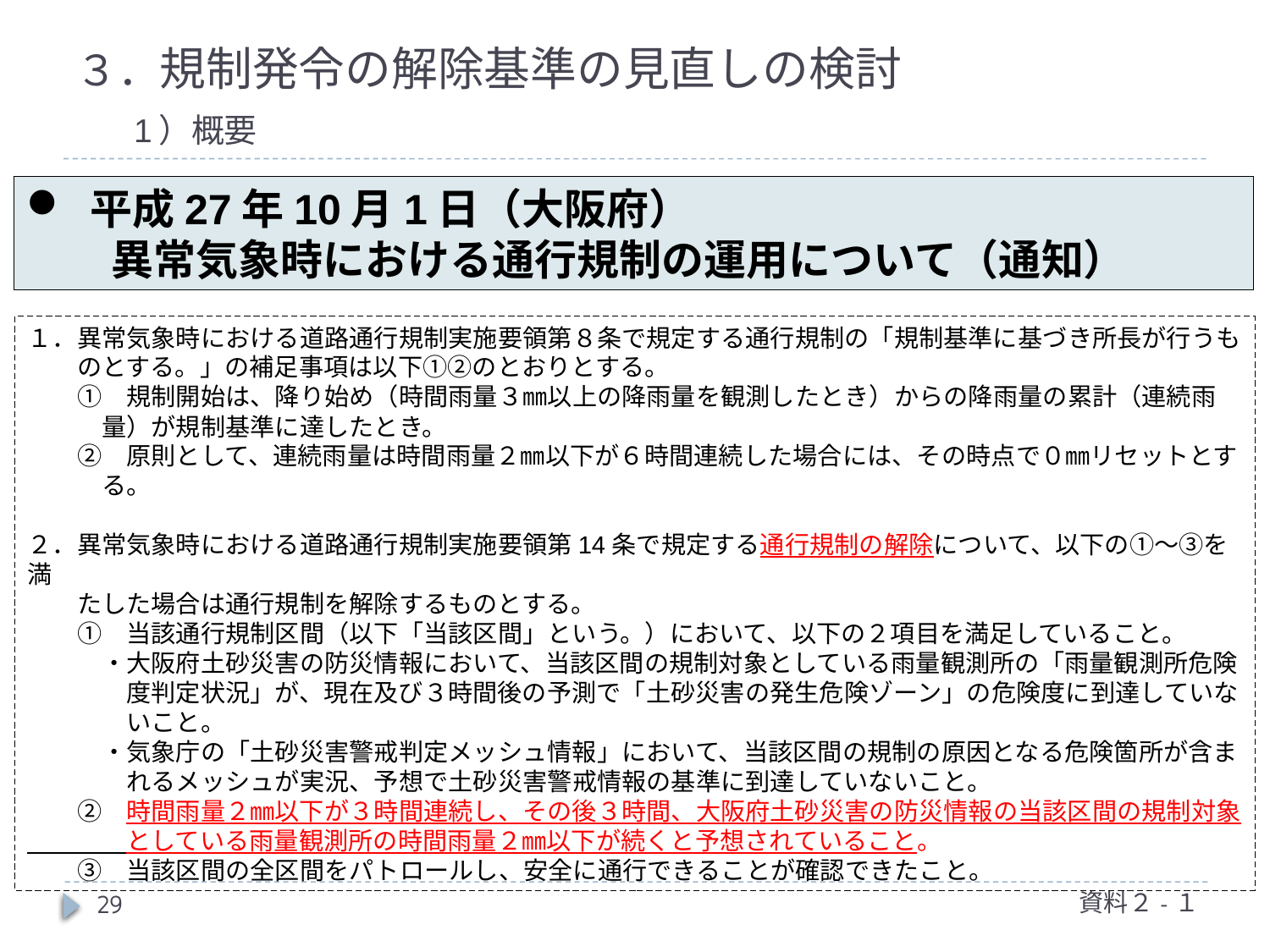

# ３．規制発令の解除基準の見直しの検討 　1）概要
平成27年10月1日（大阪府）
　　異常気象時における通行規制の運用について（通知）
１．異常気象時における道路通行規制実施要領第８条で規定する通行規制の「規制基準に基づき所長が行うも
　　のとする。」の補足事項は以下①②のとおりとする。
　　①　規制開始は、降り始め（時間雨量３㎜以上の降雨量を観測したとき）からの降雨量の累計（連続雨
　　　量）が規制基準に達したとき。
　　②　原則として、連続雨量は時間雨量２㎜以下が６時間連続した場合には、その時点で０㎜リセットとす
　　　る。

２．異常気象時における道路通行規制実施要領第14条で規定する通行規制の解除について、以下の①～③を満
　　たした場合は通行規制を解除するものとする。
　　①　当該通行規制区間（以下「当該区間」という。）において、以下の２項目を満足していること。
　　　・大阪府土砂災害の防災情報において、当該区間の規制対象としている雨量観測所の「雨量観測所危険
　　　　度判定状況」が、現在及び３時間後の予測で「土砂災害の発生危険ゾーン」の危険度に到達していな
　　　　いこと。
　　　・気象庁の「土砂災害警戒判定メッシュ情報」において、当該区間の規制の原因となる危険箇所が含ま
　　　　れるメッシュが実況、予想で土砂災害警戒情報の基準に到達していないこと。
　　②　時間雨量２㎜以下が３時間連続し、その後３時間、大阪府土砂災害の防災情報の当該区間の規制対象
　　　　としている雨量観測所の時間雨量２㎜以下が続くと予想されていること。
　　③　当該区間の全区間をパトロールし、安全に通行できることが確認できたこと。
資料２-１
29